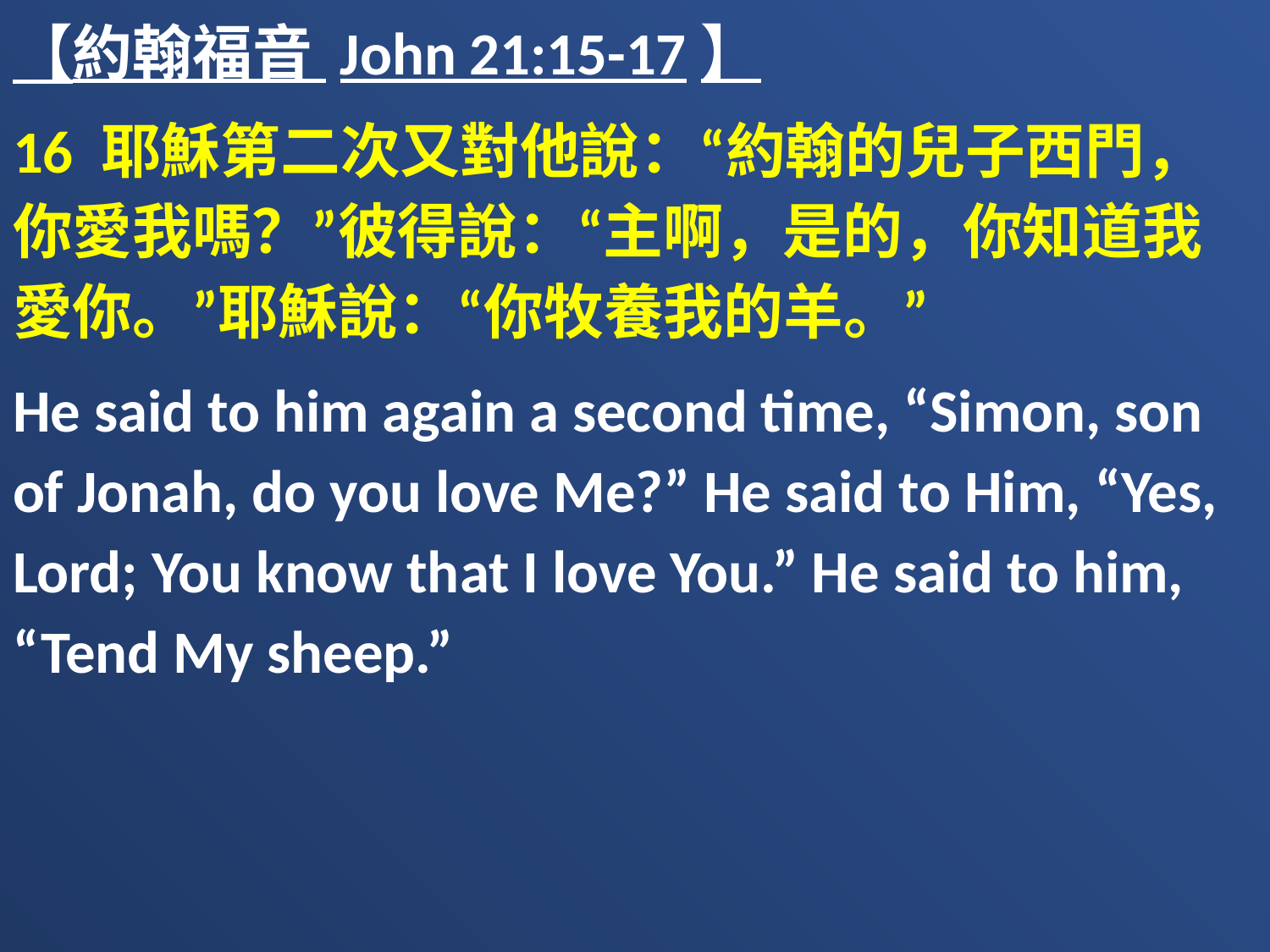

【約翰福音 John 21:15-17】
16 耶穌第二次又對他說：“約翰的兒子西門，你愛我嗎？”彼得說：“主啊，是的，你知道我愛你。”耶穌說：“你牧養我的羊。”
He said to him again a second time, “Simon, son of Jonah, do you love Me?” He said to Him, “Yes, Lord; You know that I love You.” He said to him, “Tend My sheep.”